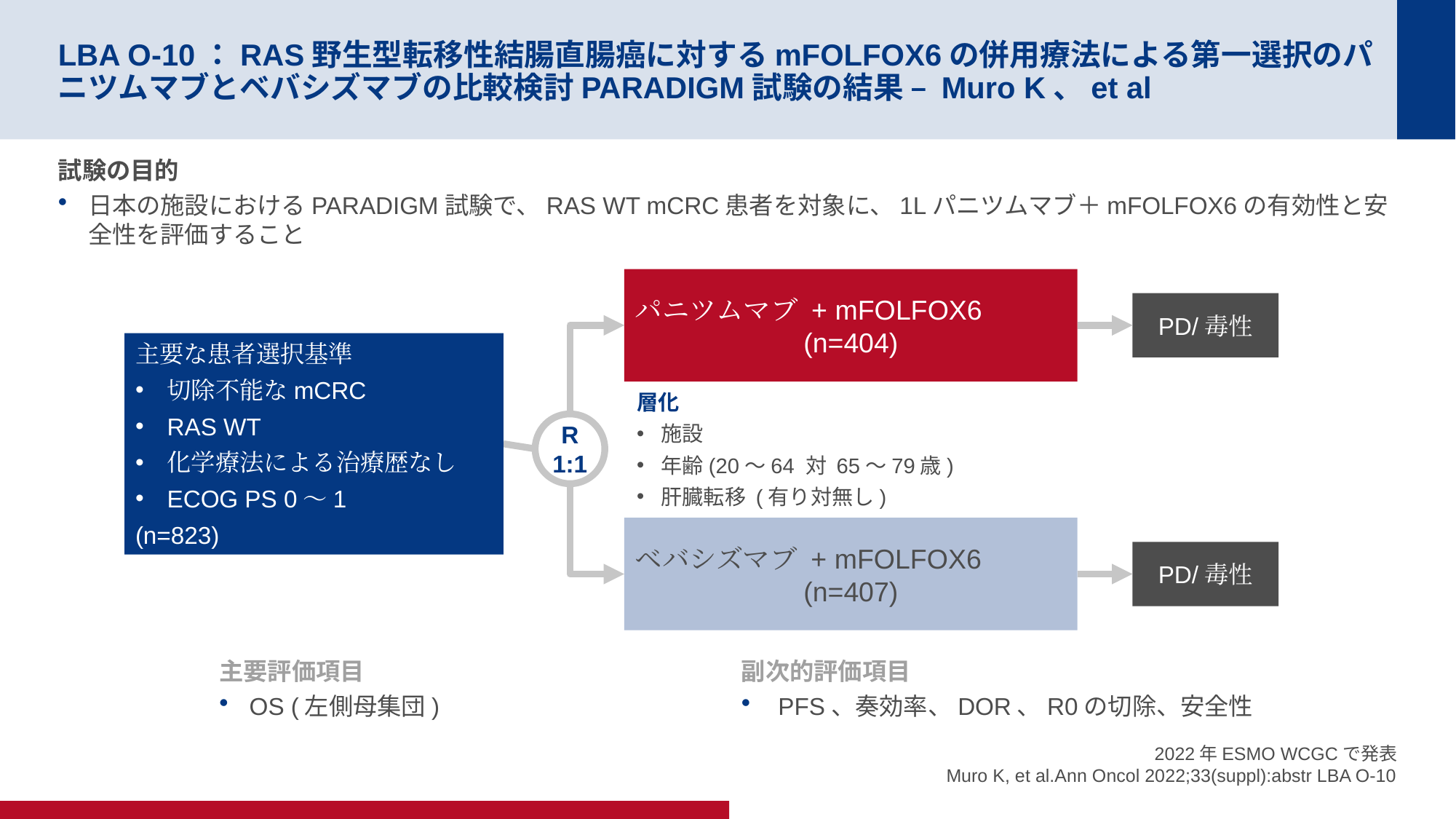

# LBA O-10：RAS野生型転移性結腸直腸癌に対するmFOLFOX6の併用療法による第一選択のパニツムマブとベバシズマブの比較検討PARADIGM試験の結果 – Muro K、et al
試験の目的
日本の施設におけるPARADIGM試験で、RAS WT mCRC患者を対象に、1Lパニツムマブ＋mFOLFOX6の有効性と安全性を評価すること
パニツムマブ + mFOLFOX6
(n=404)
PD/毒性
主要な患者選択基準
切除不能なmCRC
RAS WT
化学療法による治療歴なし
ECOG PS 0～1
(n=823)
層化
施設
年齢(20～64 対 65～79歳)
肝臓転移 (有り対無し)
R
1:1
ベバシズマブ + mFOLFOX6
(n=407)
PD/毒性
主要評価項目
OS (左側母集団)
副次的評価項目
 PFS、奏効率、DOR、R0の切除、安全性

2022年ESMO WCGCで発表
Muro K, et al.Ann Oncol 2022;33(suppl):abstr LBA O-10